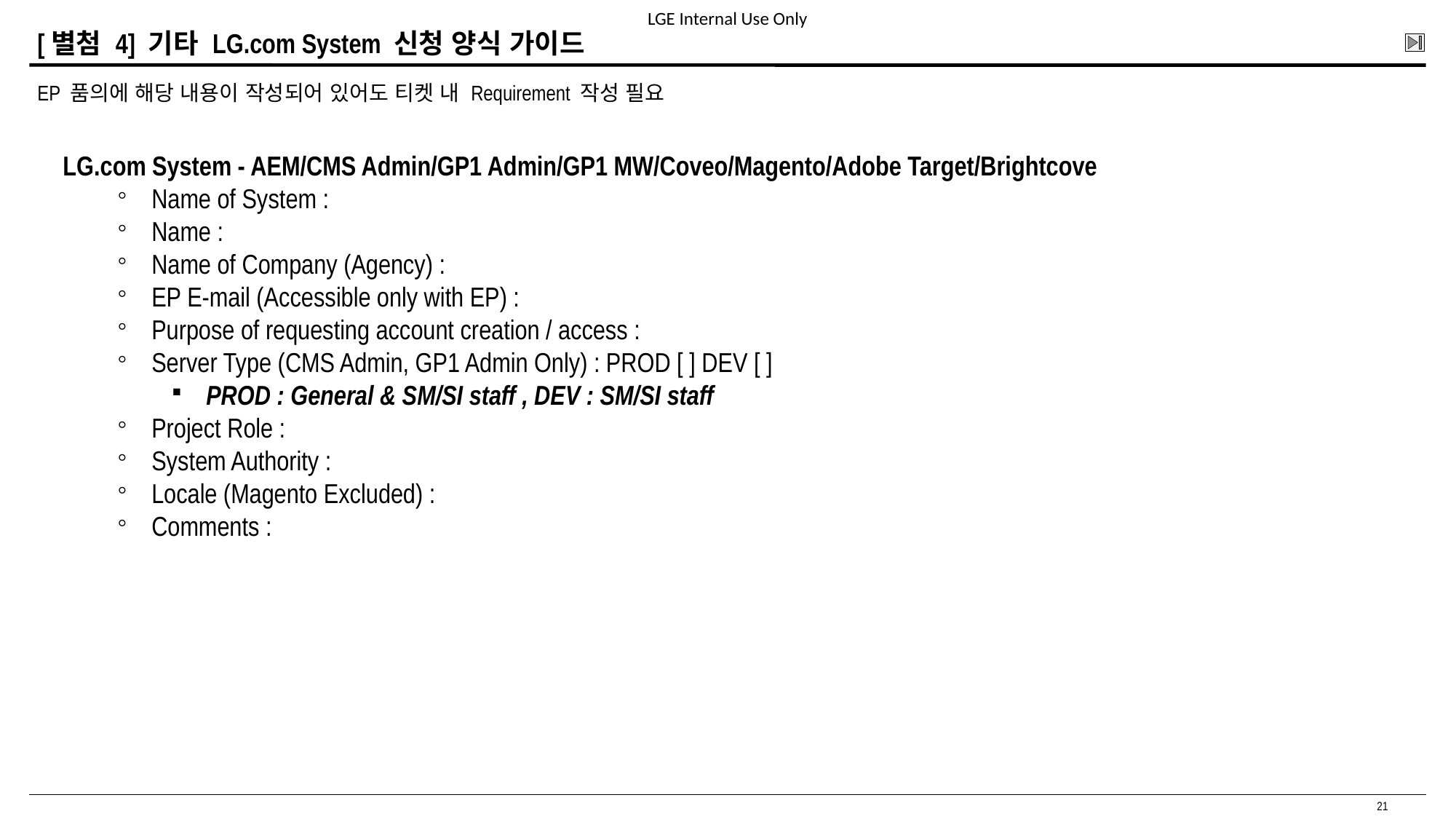

# [별첨 4] 기타 LG.com System 신청 양식 가이드

EP 품의에 해당 내용이 작성되어 있어도 티켓 내 Requirement 작성 필요
LG.com System - AEM/CMS Admin/GP1 Admin/GP1 MW/Coveo/Magento/Adobe Target/Brightcove
Name of System :
Name :
Name of Company (Agency) :
EP E-mail (Accessible only with EP) :
Purpose of requesting account creation / access :
Server Type (CMS Admin, GP1 Admin Only) : PROD [ ] DEV [ ]
PROD : General & SM/SI staff , DEV : SM/SI staff
Project Role :
System Authority :
Locale (Magento Excluded) :
Comments :

21